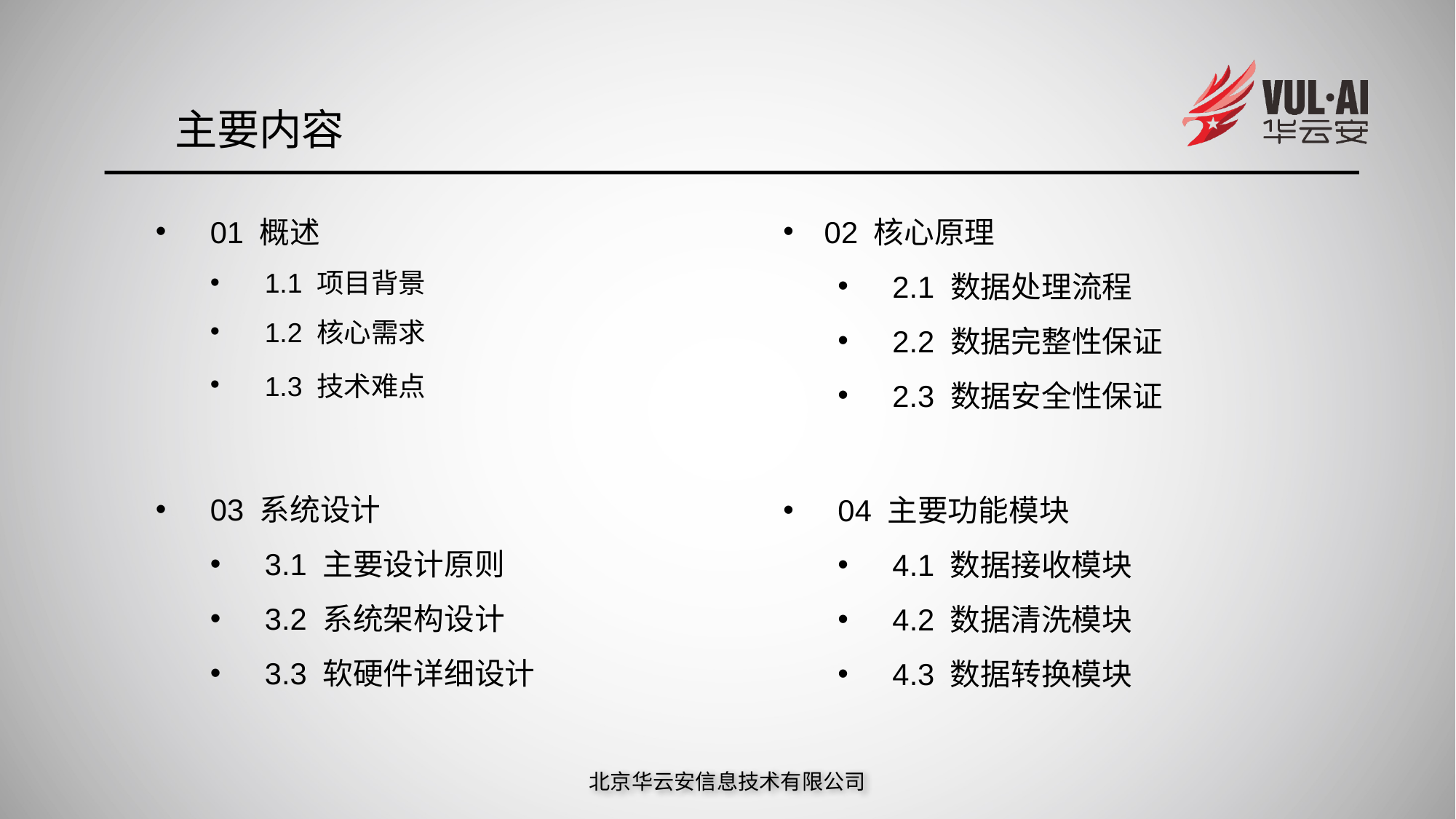

主要内容
01 概述
1.1 项目背景
1.2 核心需求
1.3 技术难点
02 核心原理
2.1 数据处理流程
2.2 数据完整性保证
2.3 数据安全性保证
03 系统设计
3.1 主要设计原则
3.2 系统架构设计
3.3 软硬件详细设计
04 主要功能模块
4.1 数据接收模块
4.2 数据清洗模块
4.3 数据转换模块

北京华云安信息技术有限公司
2